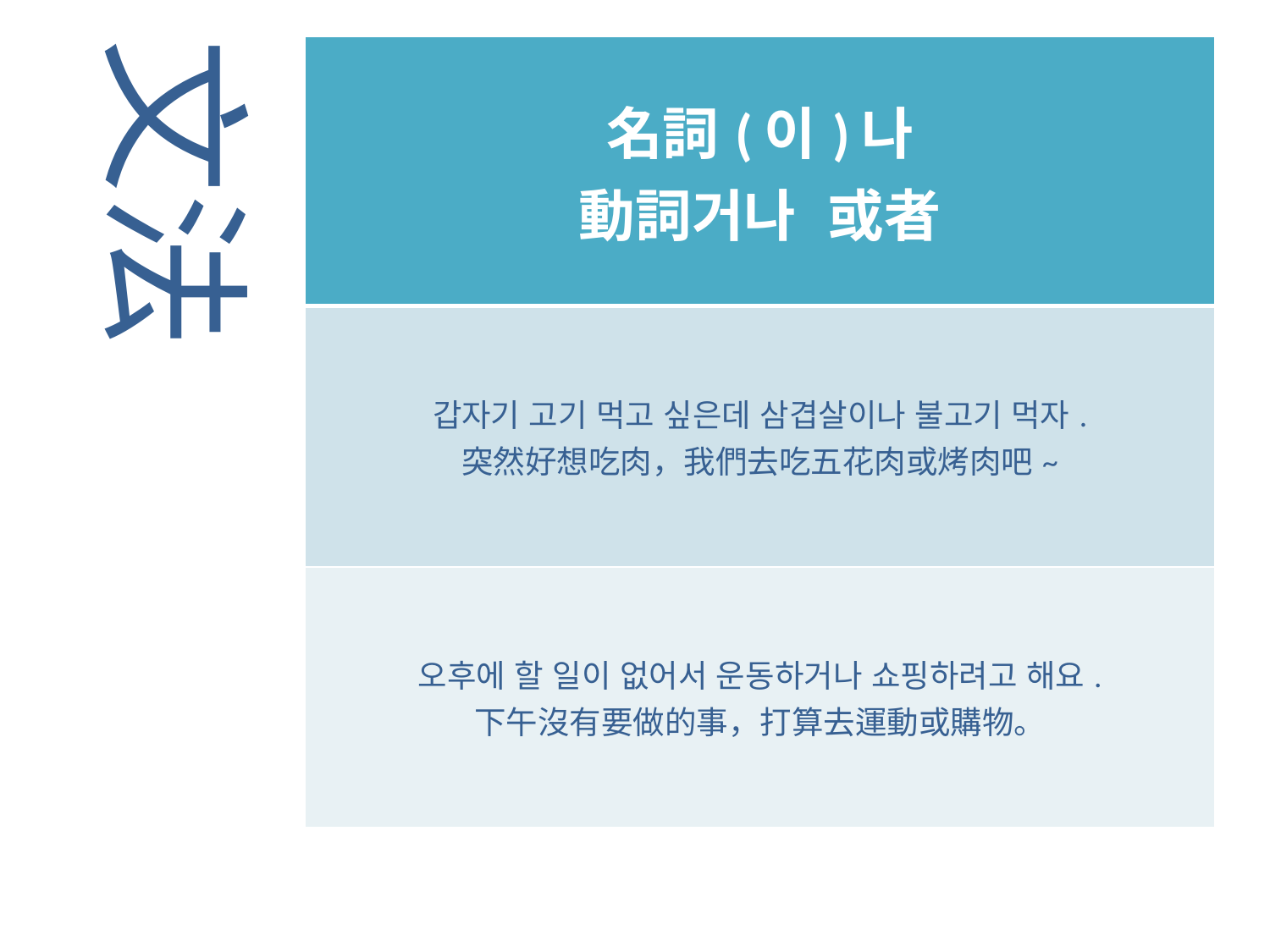

文法
| 名詞(이)나 動詞거나  或者 |
| --- |
| 갑자기 고기 먹고 싶은데 삼겹살이나 불고기 먹자. 突然好想吃肉，我們去吃五花肉或烤肉吧~ |
| 오후에 할 일이 없어서 운동하거나 쇼핑하려고 해요. 下午沒有要做的事，打算去運動或購物。 |